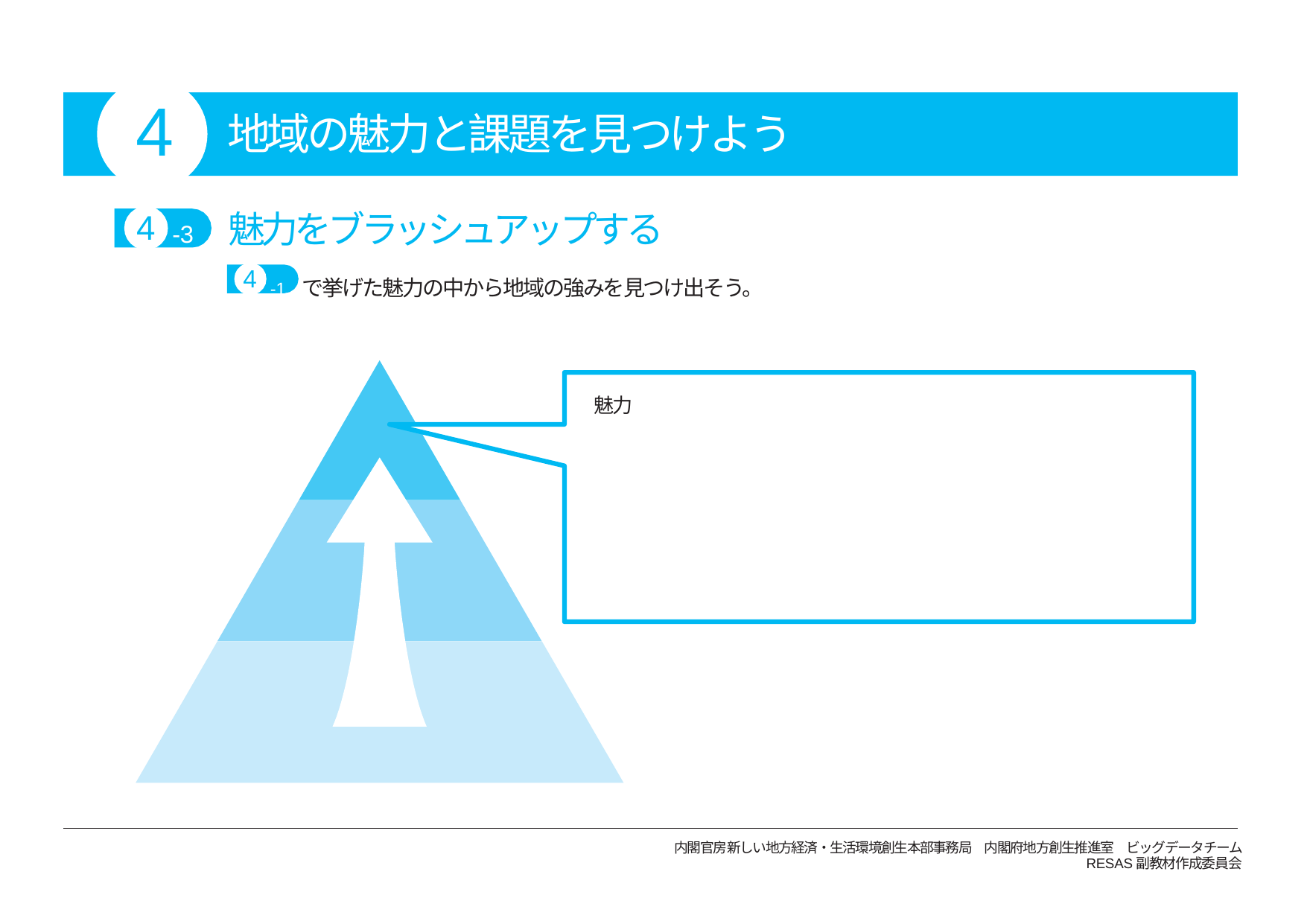

# 4

地域の魅力と課題を見つけよう
-3	魅力をブラッシュアップする
4

4

-1 で挙げた魅力の中から地域の強みを見つけ出そう。

魅力

内閣官房新しい地方経済・生活環境創生本部事務局　内閣府地方創生推進室　ビッグデータチーム
RESAS副教材作成委員会